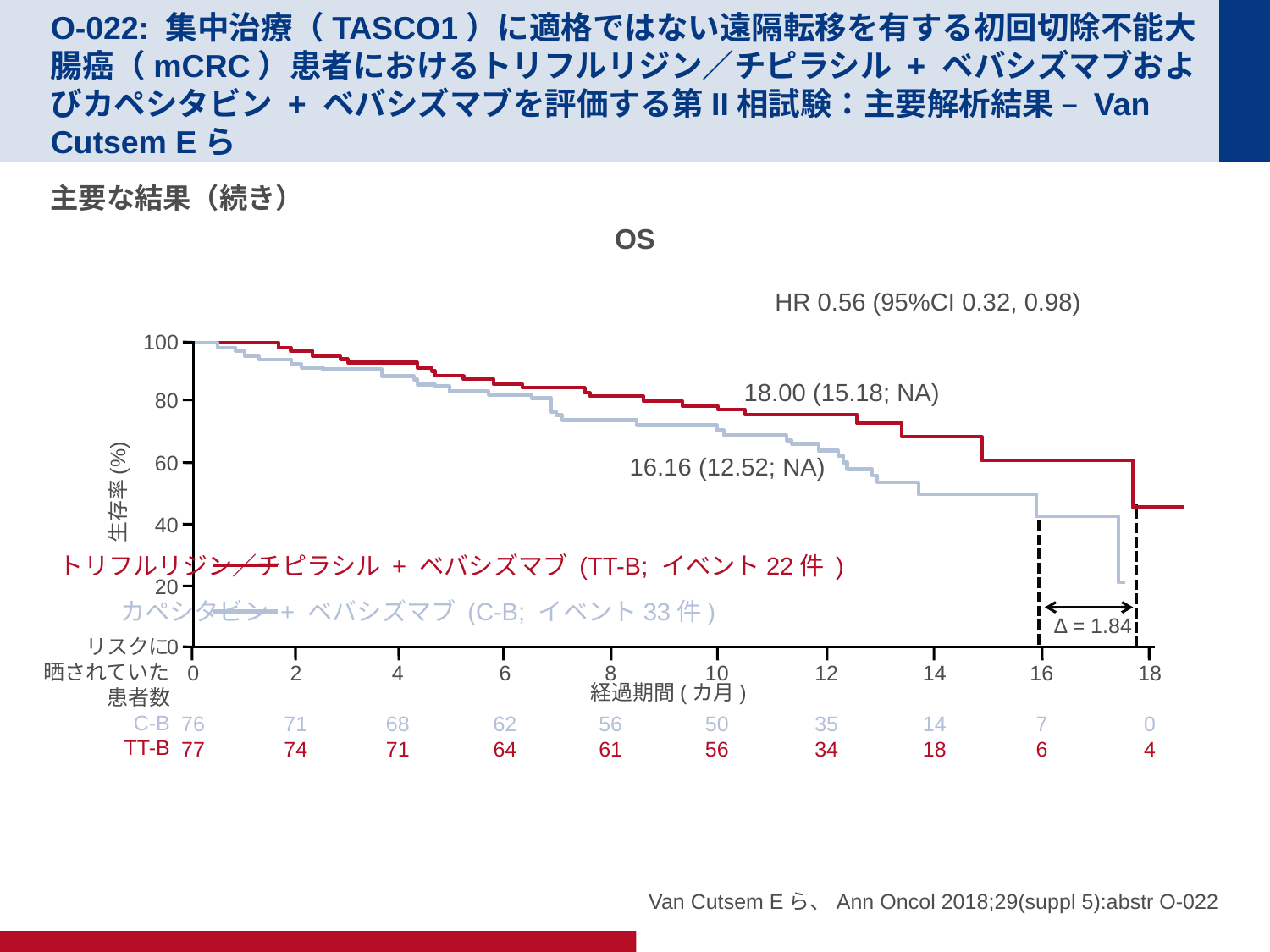

# O-022: 集中治療（TASCO1）に適格ではない遠隔転移を有する初回切除不能大腸癌（mCRC）患者におけるトリフルリジン／チピラシル + ベバシズマブおよびカペシタビン + ベバシズマブを評価する第II相試験：主要解析結果 – Van Cutsem Eら
主要な結果（続き）
OS
HR 0.56 (95%CI 0.32, 0.98)
100

18.00 (15.18; NA)
80

60
16.16 (12.52; NA)

生存率(%)
40

トリフルリジン／チピラシル + ベバシズマブ (TT-B; イベント22件 )
20

カペシタビン + ベバシズマブ (C-B; イベント33件)
Δ = 1.84
リスクに
晒されていた
患者数
C-B
TT-B
0

0

76
77
2

71
74
4

68
71
6

62
64

8

56
61
10

50
56
12

35
34
14

14
18
16

7
6
18

0
4
経過期間(カ月)
Van Cutsem Eら、Ann Oncol 2018;29(suppl 5):abstr O-022